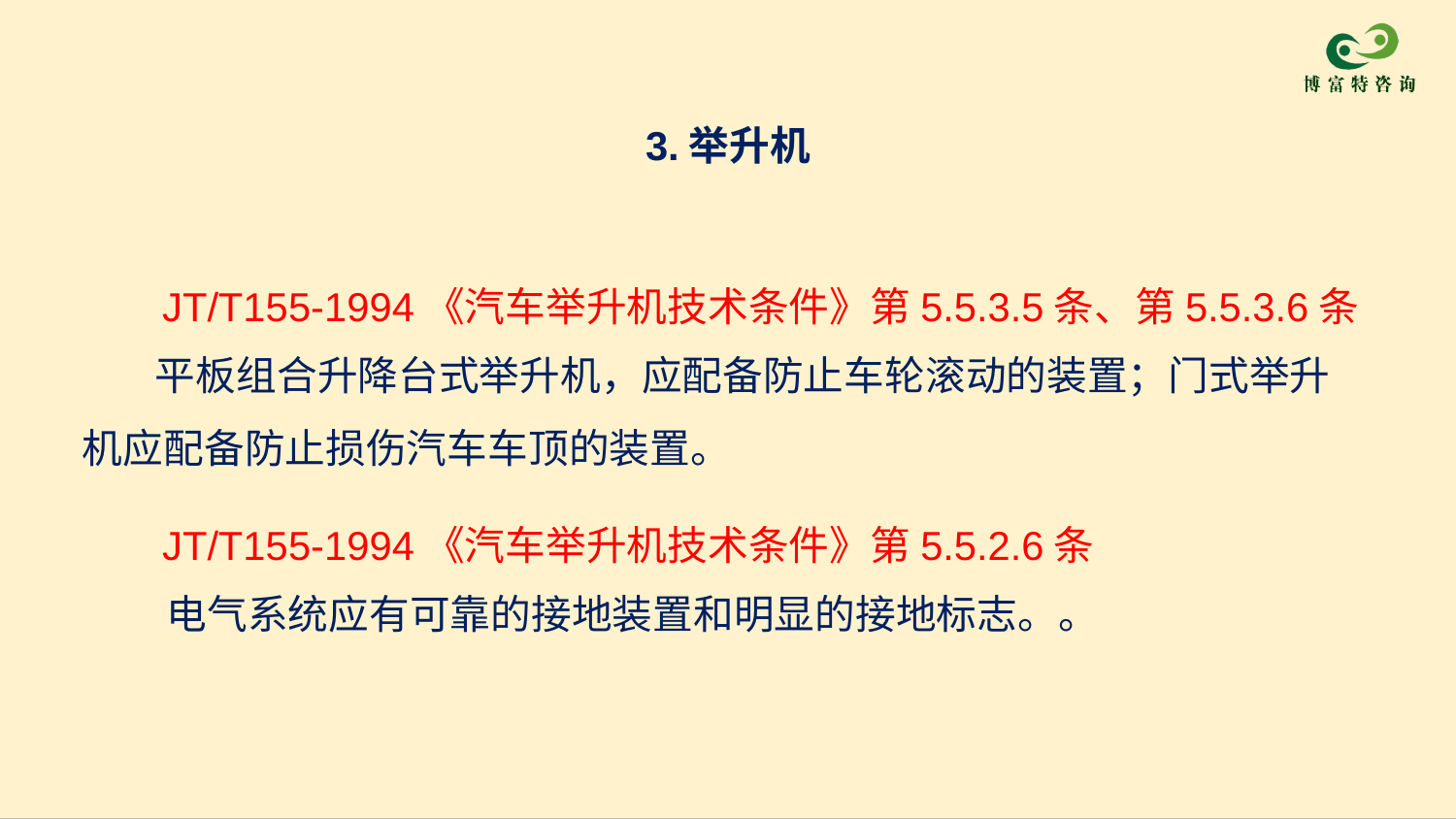

3.举升机
JT/T155-1994《汽车举升机技术条件》第5.5.3.5条、第5.5.3.6条
平板组合升降台式举升机，应配备防止车轮滚动的装置；门式举升机应配备防止损伤汽车车顶的装置。
JT/T155-1994《汽车举升机技术条件》第5.5.2.6条
电气系统应有可靠的接地装置和明显的接地标志。。